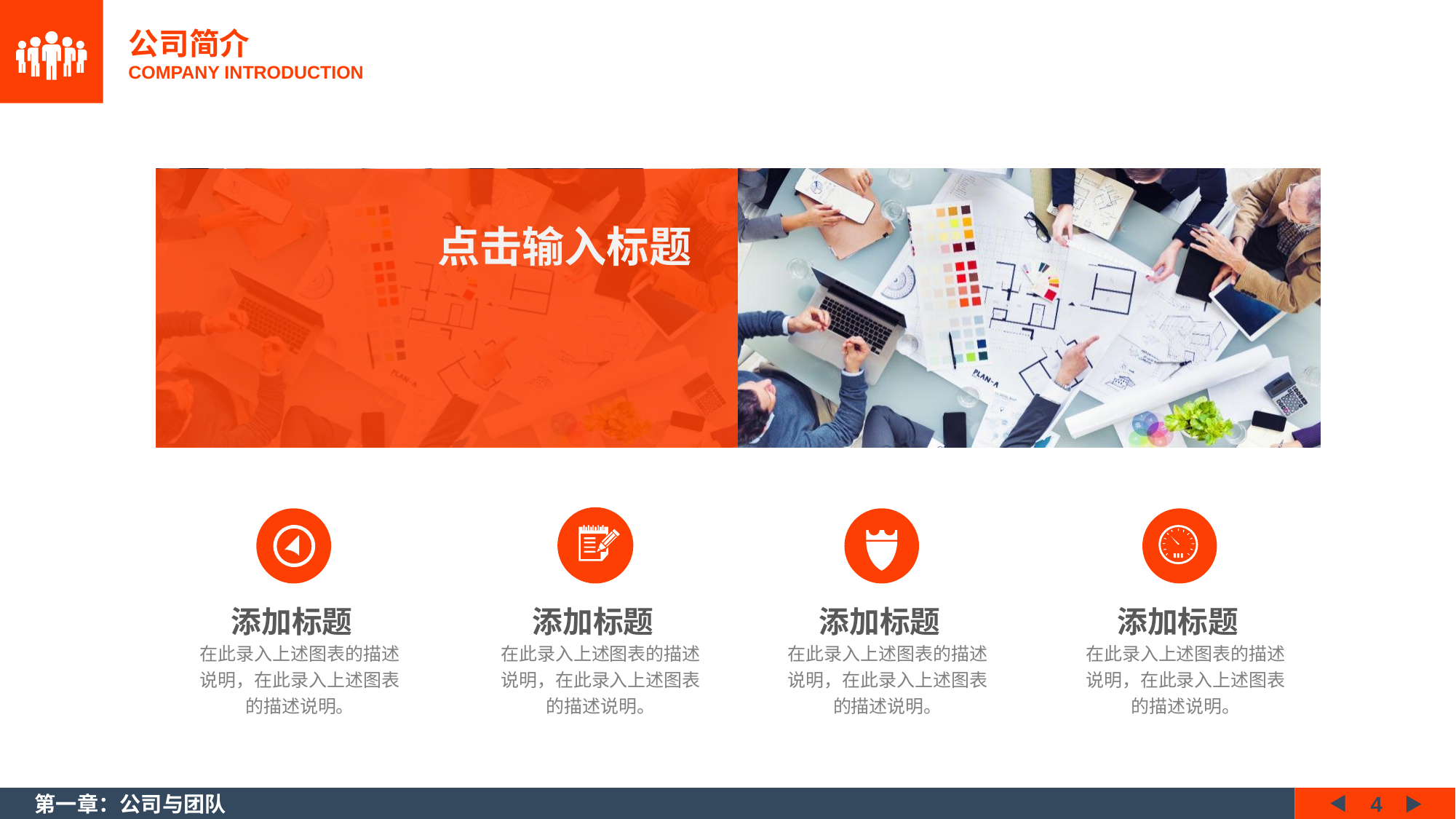

公司简介
COMPANY INTRODUCTION

点击输入标题

添加标题
添加标题
添加标题
添加标题
在此录入上述图表的描述说明，在此录入上述图表的描述说明。
在此录入上述图表的描述说明，在此录入上述图表的描述说明。
在此录入上述图表的描述说明，在此录入上述图表的描述说明。
在此录入上述图表的描述说明，在此录入上述图表的描述说明。
第一章：公司与团队
4